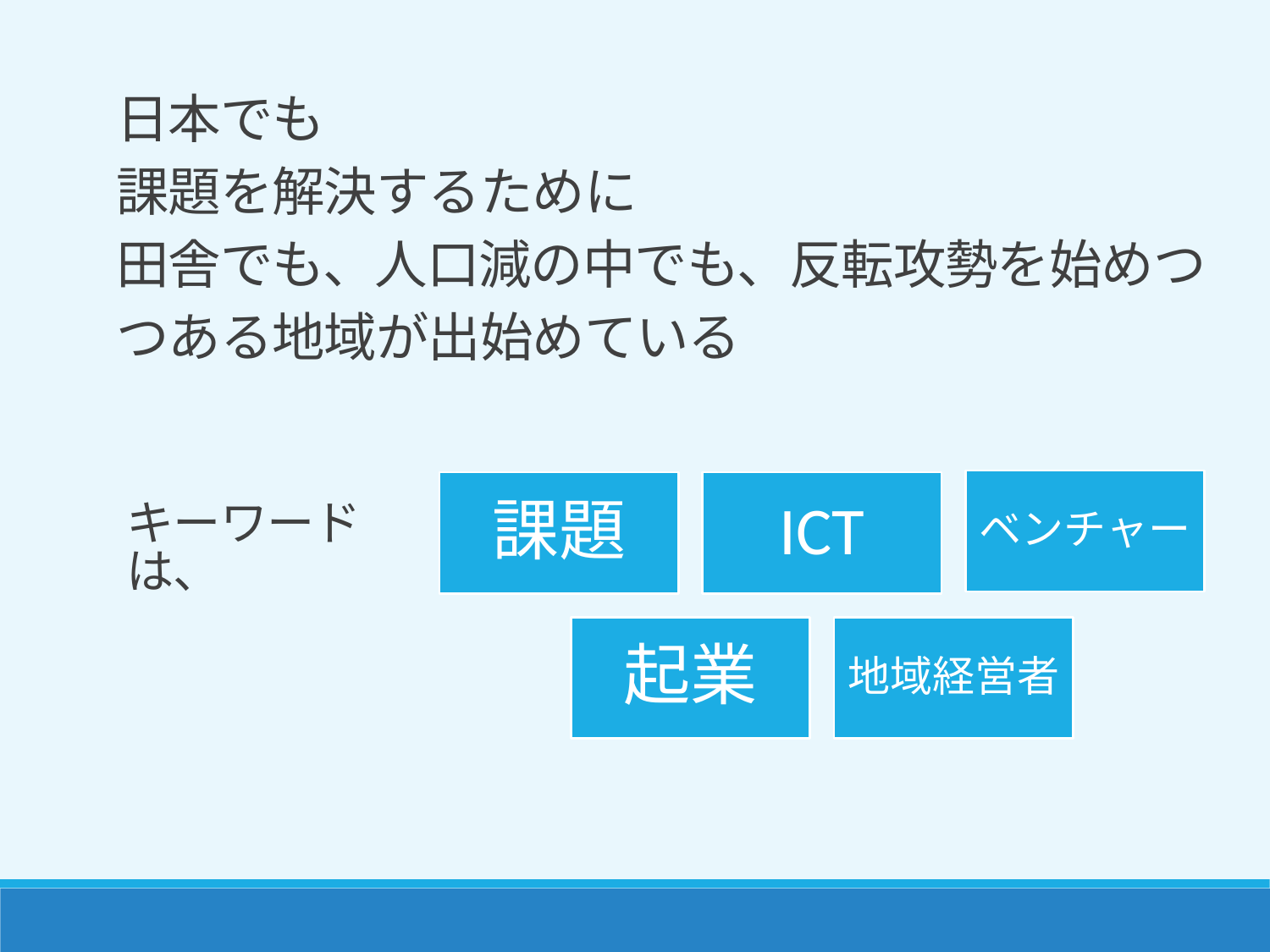

日本でも
課題を解決するために
田舎でも、人口減の中でも、反転攻勢を始めつつある地域が出始めている

課題
ICT
ベンチャー
起業
地域経営者
キーワードは、